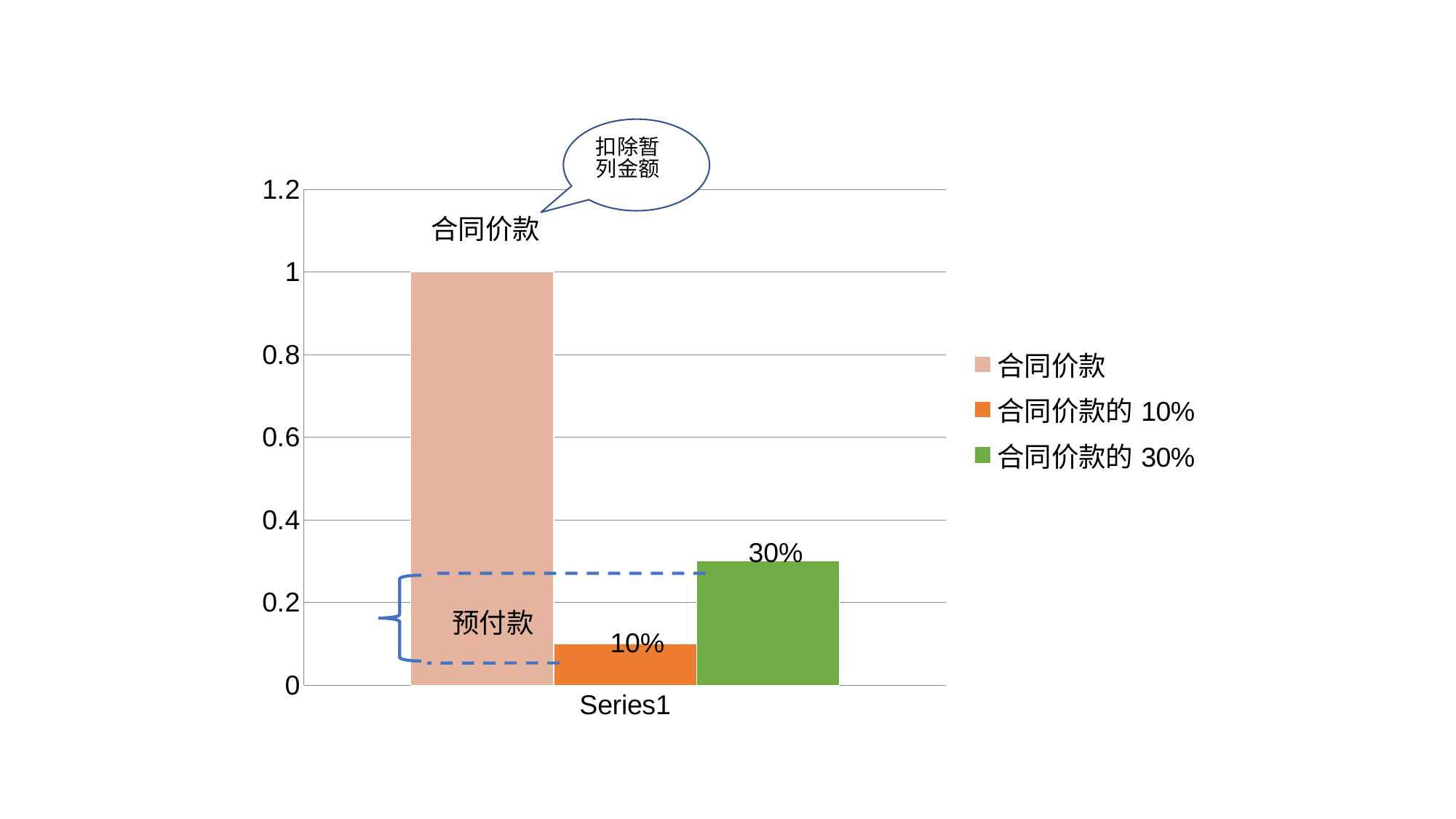

### Chart:

| Category | 合同价款 | 合同价款的10% | 合同价款的30% |
|---|---|---|---|
|  | 1.0 | 0.1 | 0.3 |
合同价款
30%
预付款
10%